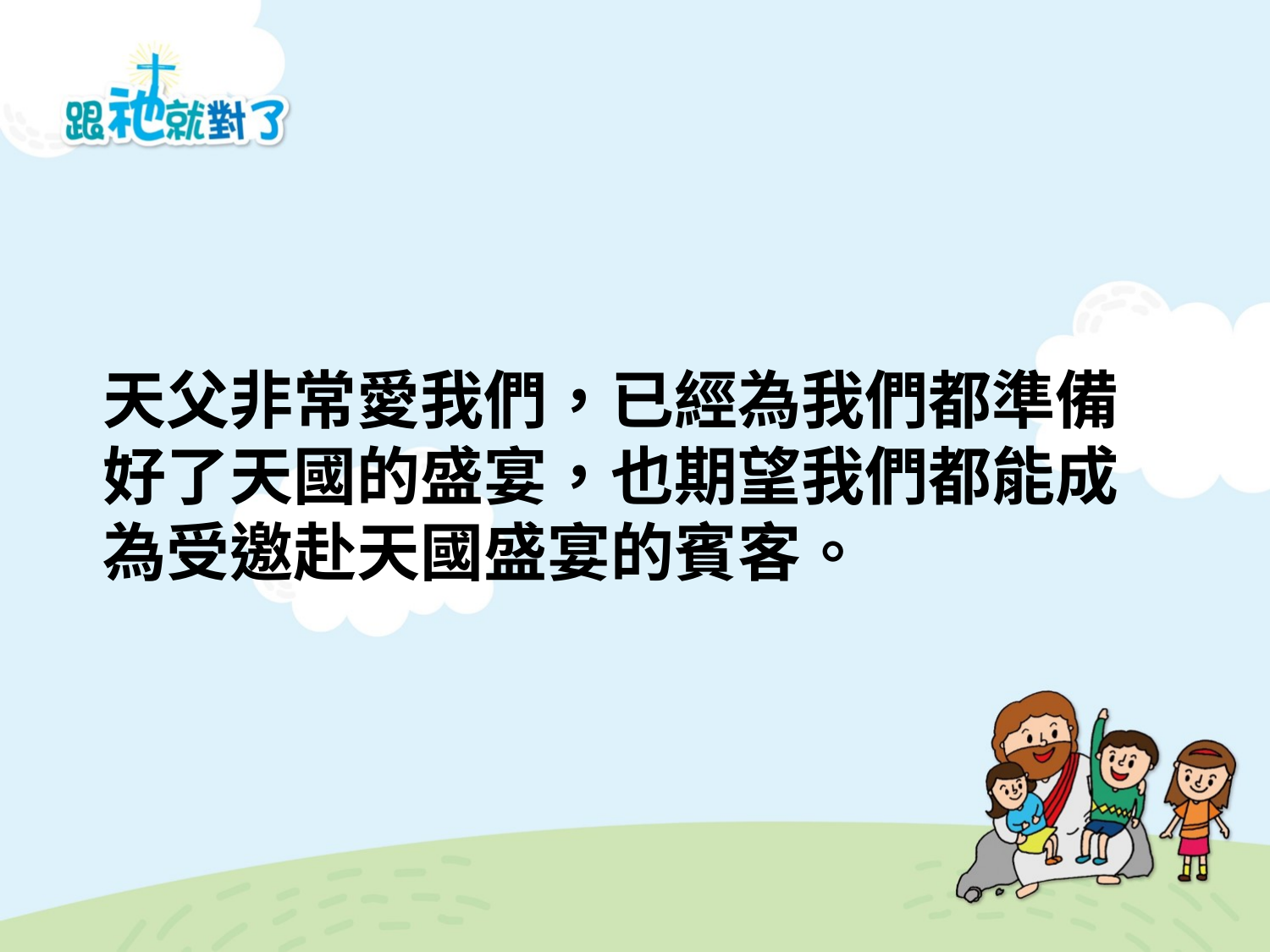

天父非常愛我們，已經為我們都準備好了天國的盛宴，也期望我們都能成為受邀赴天國盛宴的賓客。